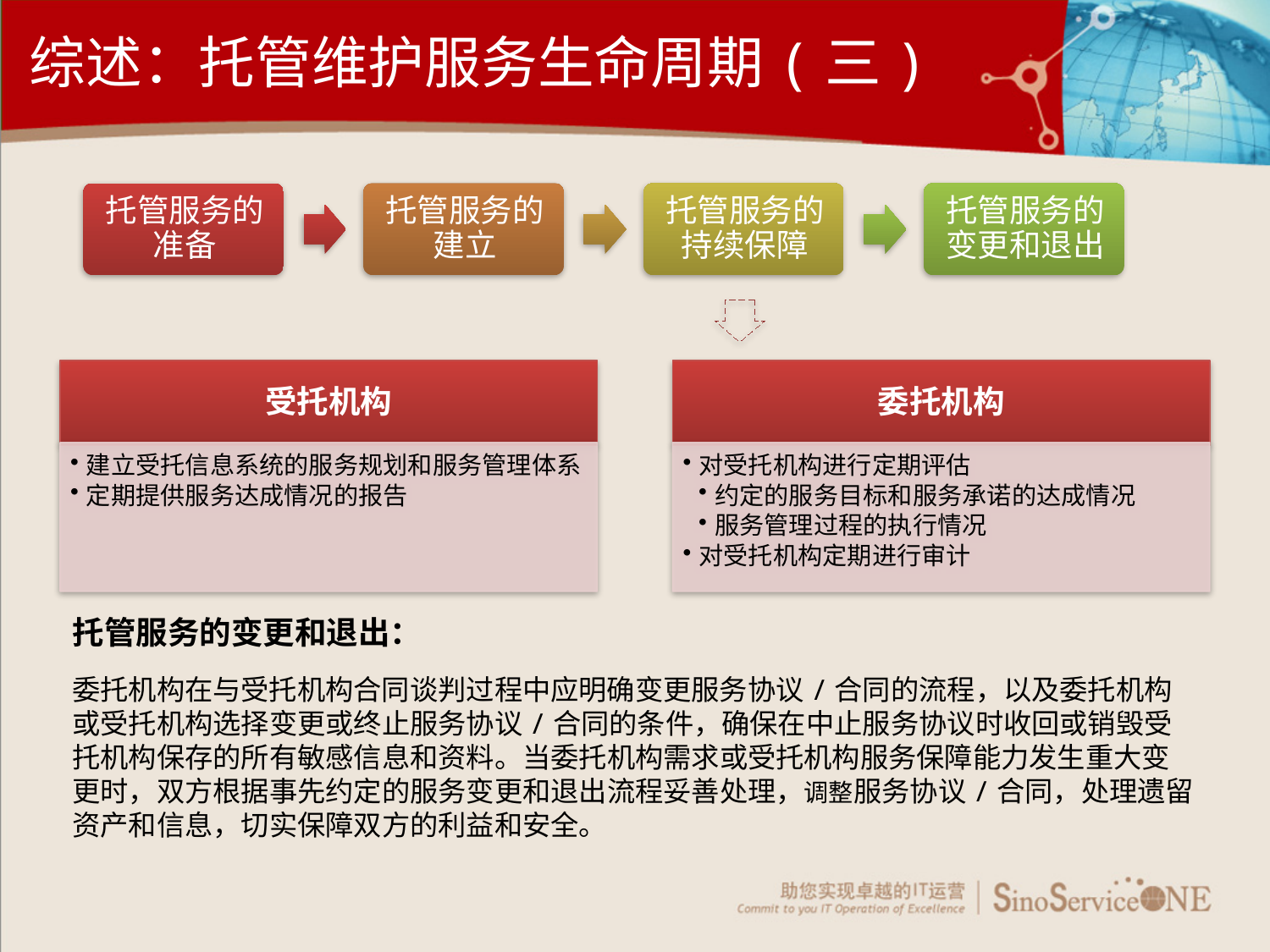

综述：托管维护服务生命周期(三)
托管服务的准备

托管服务的建立

托管服务的持续保障

托管服务的变更和退出

受托机构
建立受托信息系统的服务规划和服务管理体系
定期提供服务达成情况的报告
委托机构
对受托机构进行定期评估
约定的服务目标和服务承诺的达成情况
服务管理过程的执行情况
对受托机构定期进行审计
托管服务的变更和退出：
委托机构在与受托机构合同谈判过程中应明确变更服务协议/合同的流程，以及委托机构或受托机构选择变更或终止服务协议/合同的条件，确保在中止服务协议时收回或销毁受托机构保存的所有敏感信息和资料。当委托机构需求或受托机构服务保障能力发生重大变更时，双方根据事先约定的服务变更和退出流程妥善处理，调整服务协议/合同，处理遗留资产和信息，切实保障双方的利益和安全。